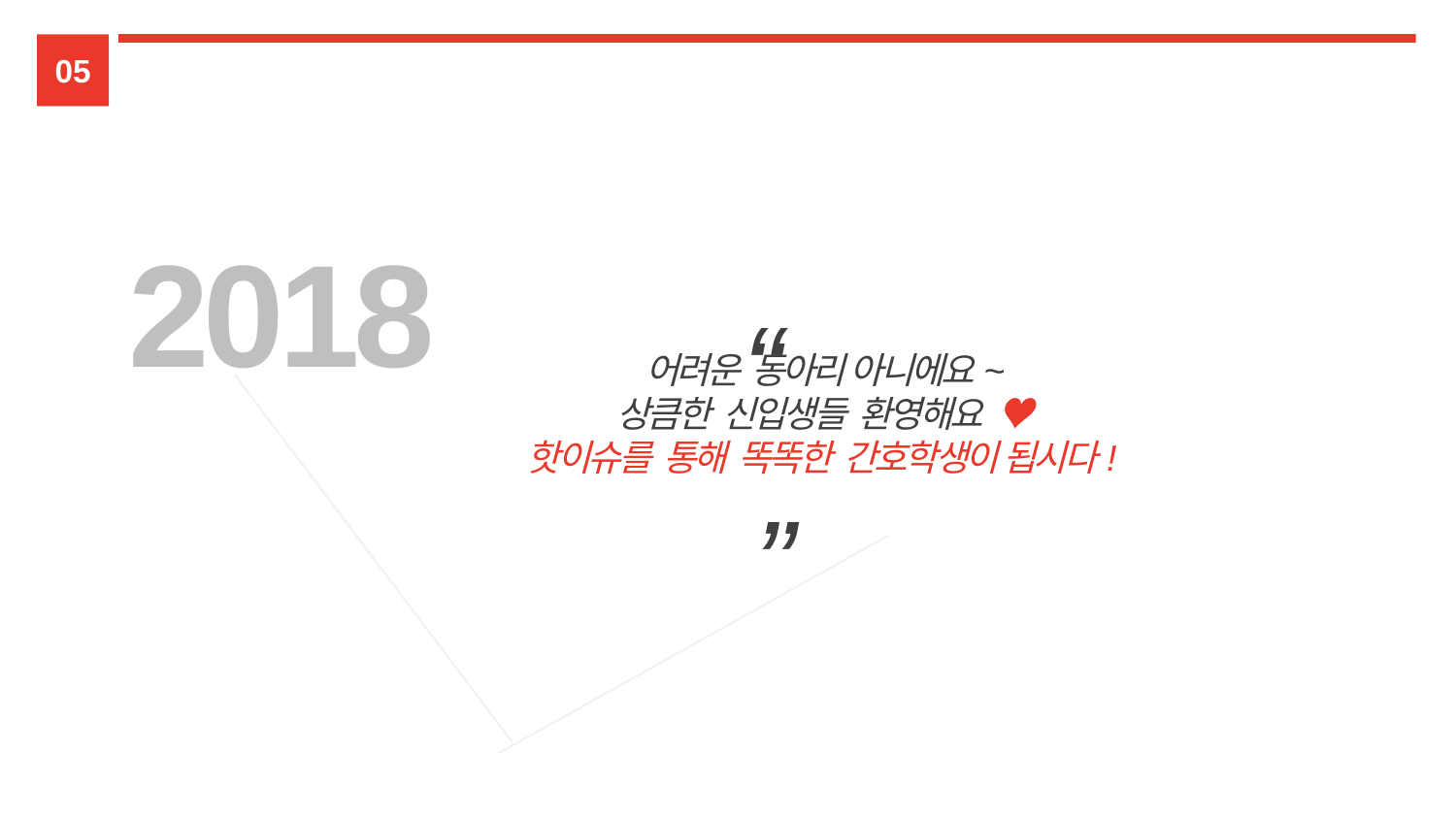

05

2018
“
어려운  동아리 아니에요~
상큼한  신입생들  환영해요  ♥
핫이슈를  통해  똑똑한  간호학생이 됩시다!
”